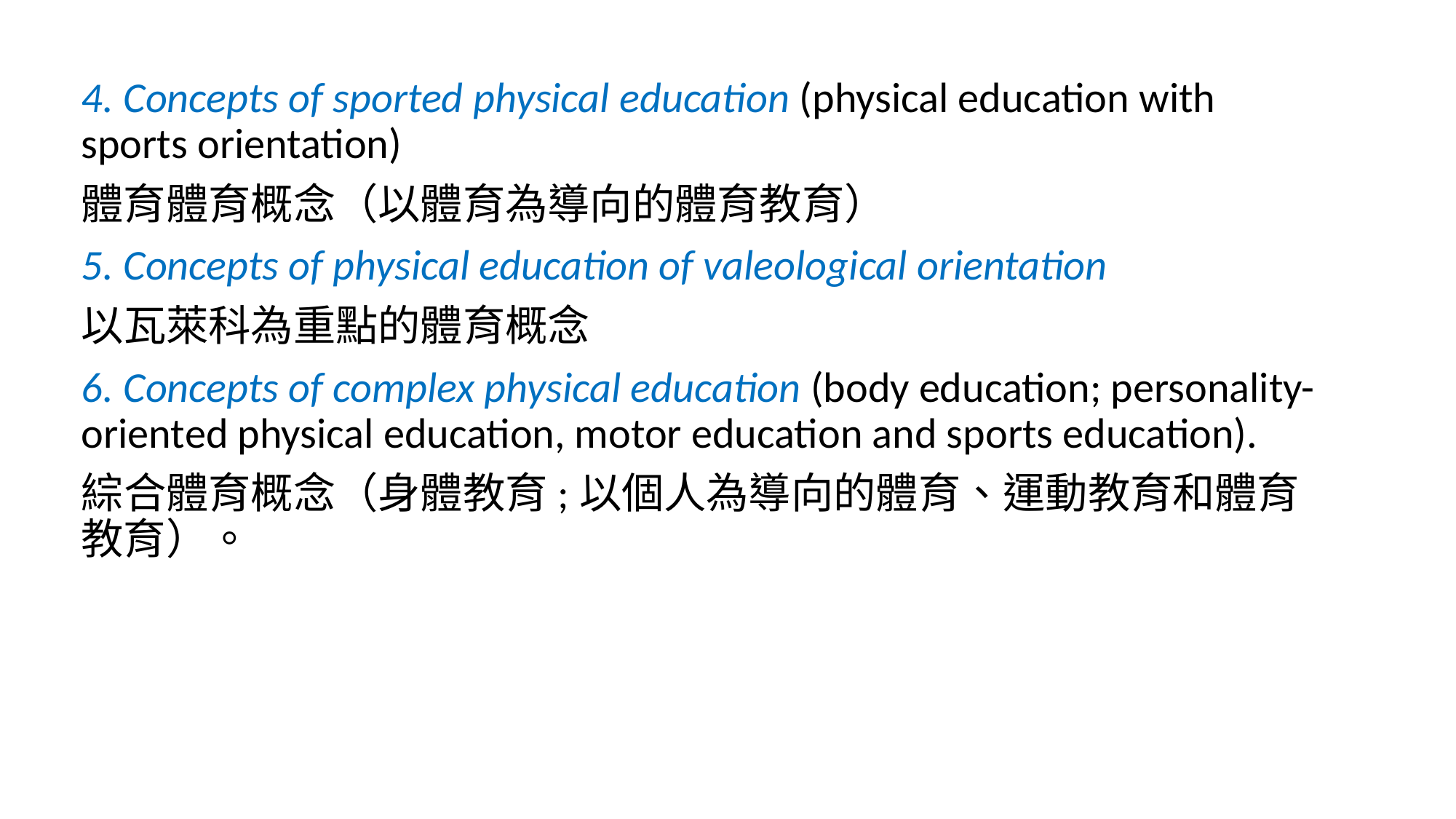

4. Concepts of sported physical education (physical education with sports orientation)
體育體育概念（以體育為導向的體育教育）
5. Concepts of physical education of valeological orientation
以瓦萊科為重點的體育概念
6. Concepts of complex physical education (body education; personality-oriented physical education, motor education and sports education).
綜合體育概念（身體教育;以個人為導向的體育、運動教育和體育教育）。